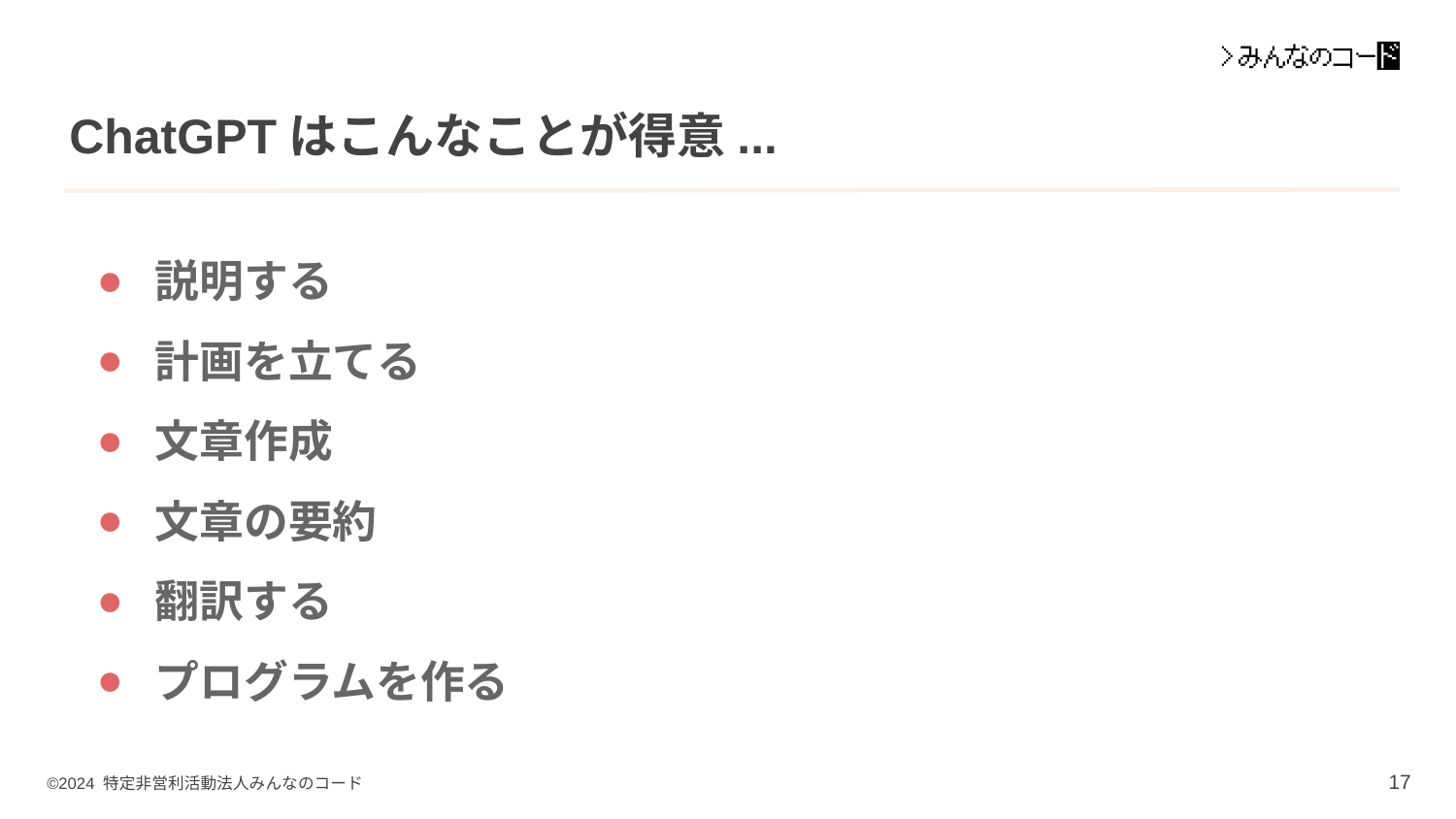

# ChatGPTはこんなことが得意...
説明する
計画を立てる
文章作成
文章の要約
翻訳する
プログラムを作る